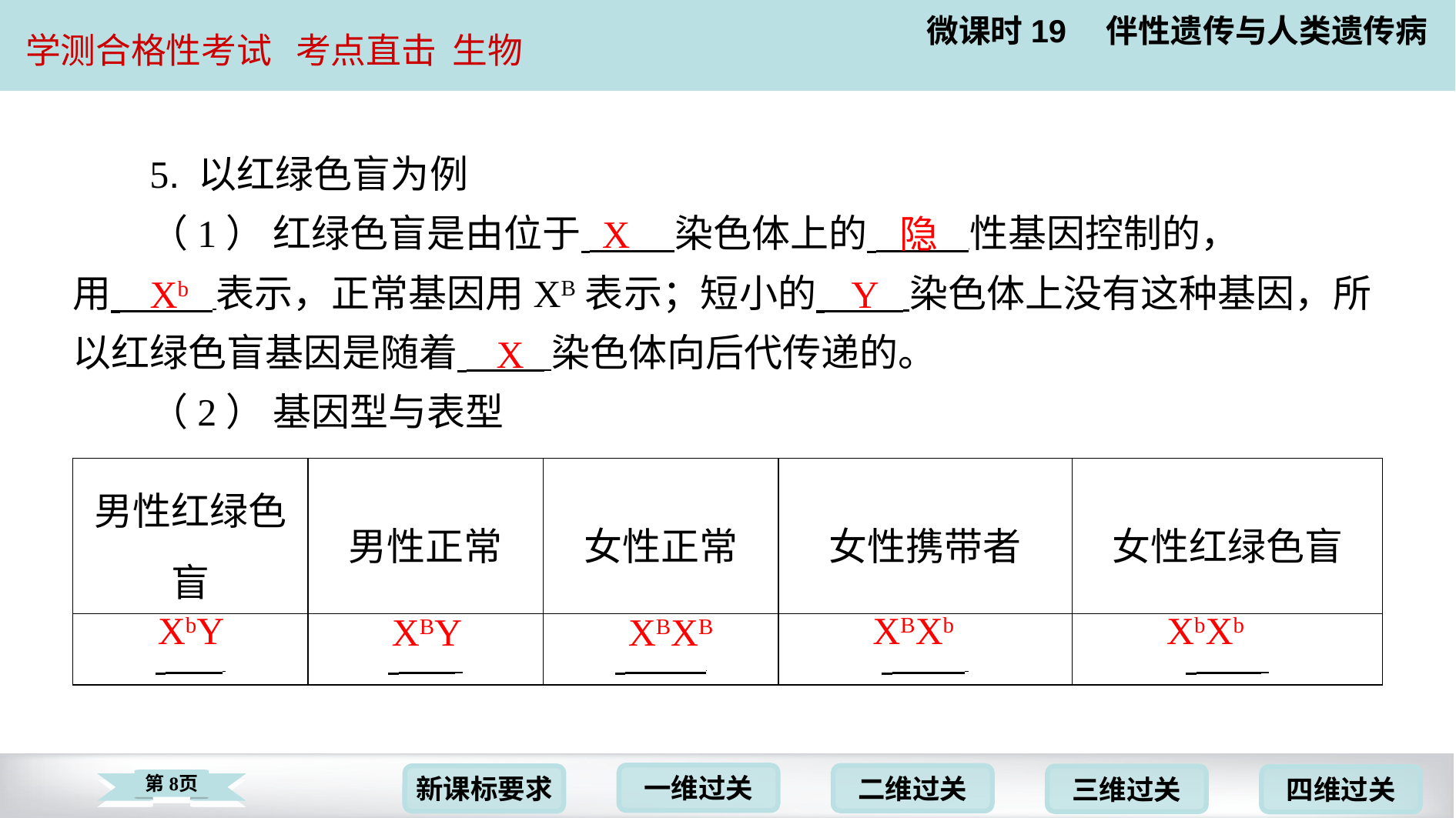

5. 以红绿色盲为例
（1） 红绿色盲是由位于             染色体上的               性基因控制的，
用               表示，正常基因用XB表示；短小的             染色体上没有这种基因，所
以红绿色盲基因是随着             染色体向后代传递的。
（2） 基因型与表型
X
隐
Xb
Y
X
| 男性红绿色 盲 | 男性正常 | 女性正常 | 女性携带者 | 女性红绿色盲 |
| --- | --- | --- | --- | --- |
| ⁠ | ⁠ | ⁠ | ⁠ | ⁠ |
XbY
XBXb
XbXb
XBY
XBXB